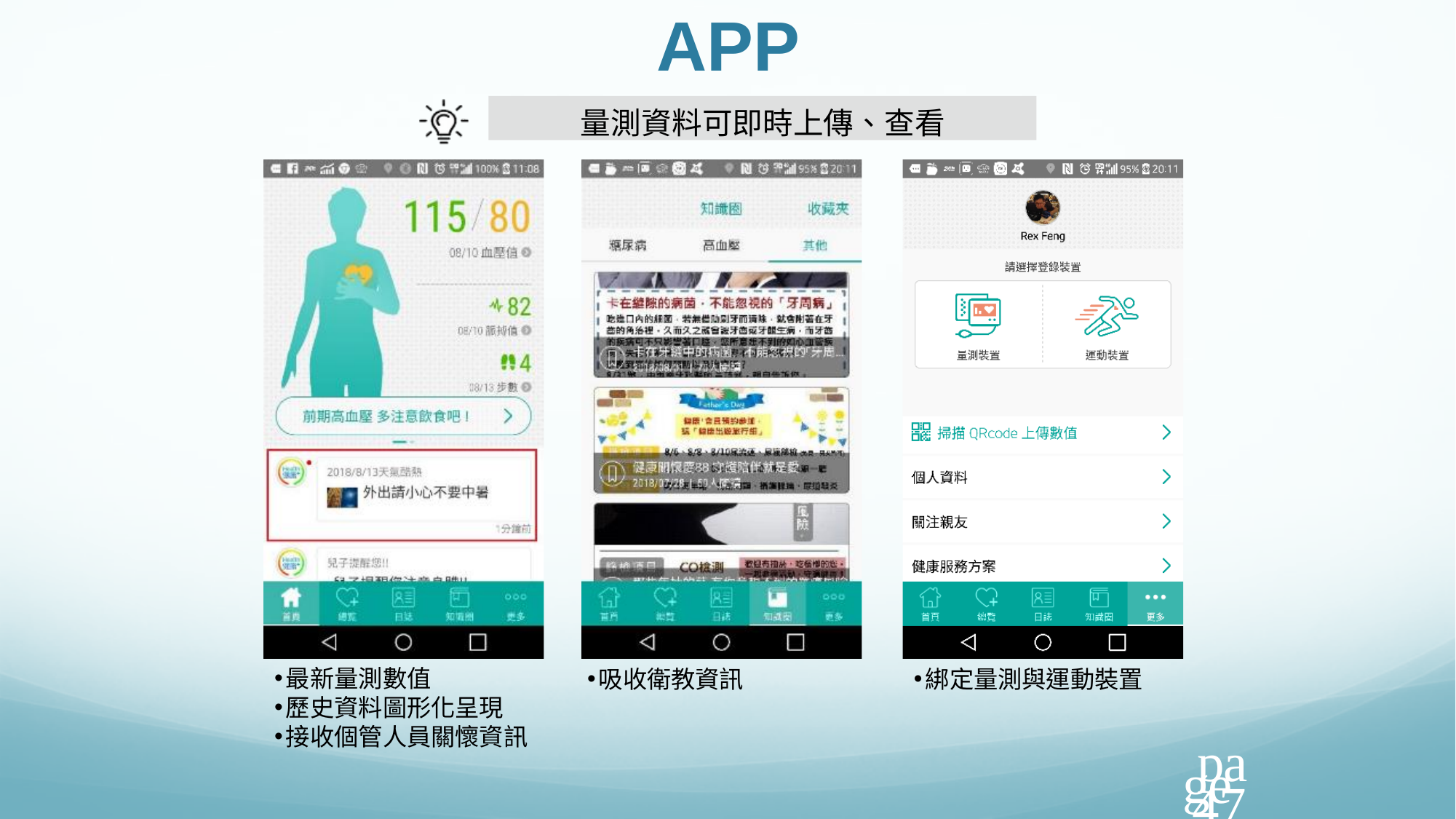

# 血壓量測管理APP

量測資料可即時上傳、查看

最新量測數值
歷史資料圖形化呈現
接收個管人員關懷資訊
吸收衛教資訊
綁定量測與運動裝置
page 47